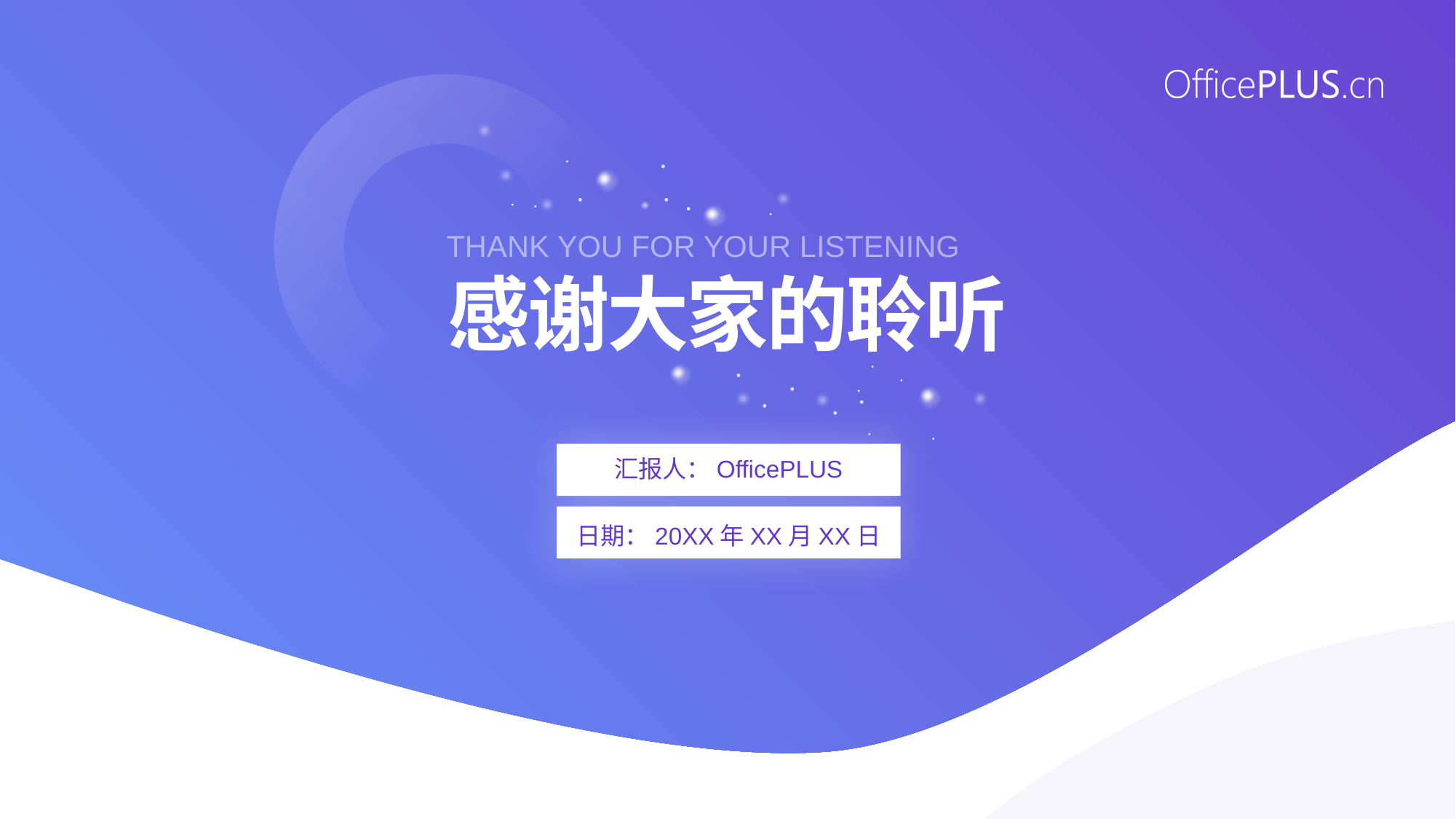

THANK YOU FOR YOUR LISTENING
感谢大家的聆听
汇报人：OfficePLUS
日期：20XX年XX月XX日